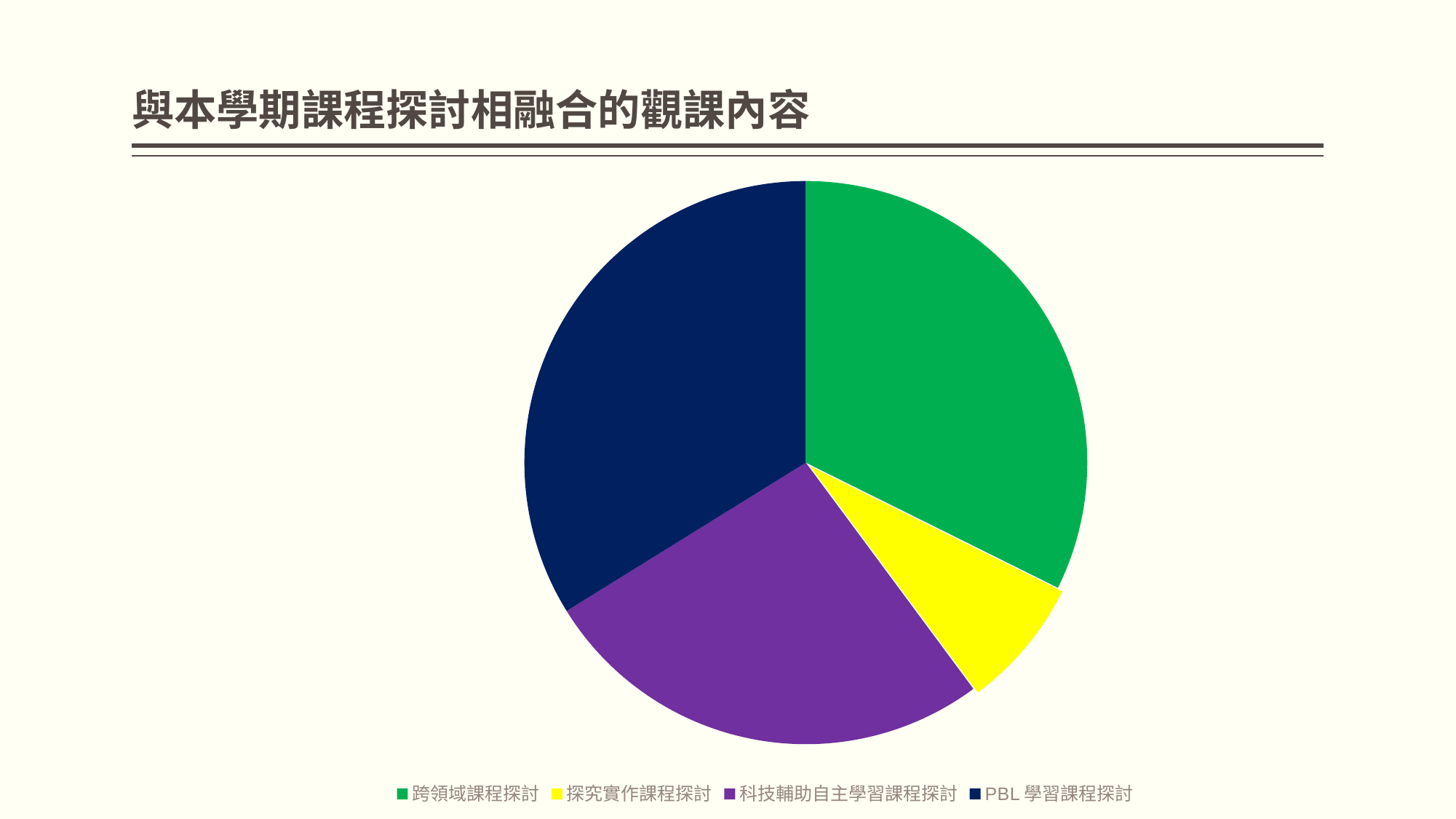

# 與本學期課程探討相融合的觀課內容

### Chart

| Category | 國,數 | 社,自,資訊 | 藝文領域 |
|---|---|---|---|
| 跨領域課程探討 | 4.3 | 2.4 | 2.0 |
| 探究實作課程探討 | 1.0 | 1.0 | 3.0 |
| 科技輔助自主學習課程探討 | 3.5 | 1.8 | 3.0 |
| PBL學習課程探討 | 4.5 | 2.8 | 5.0 |